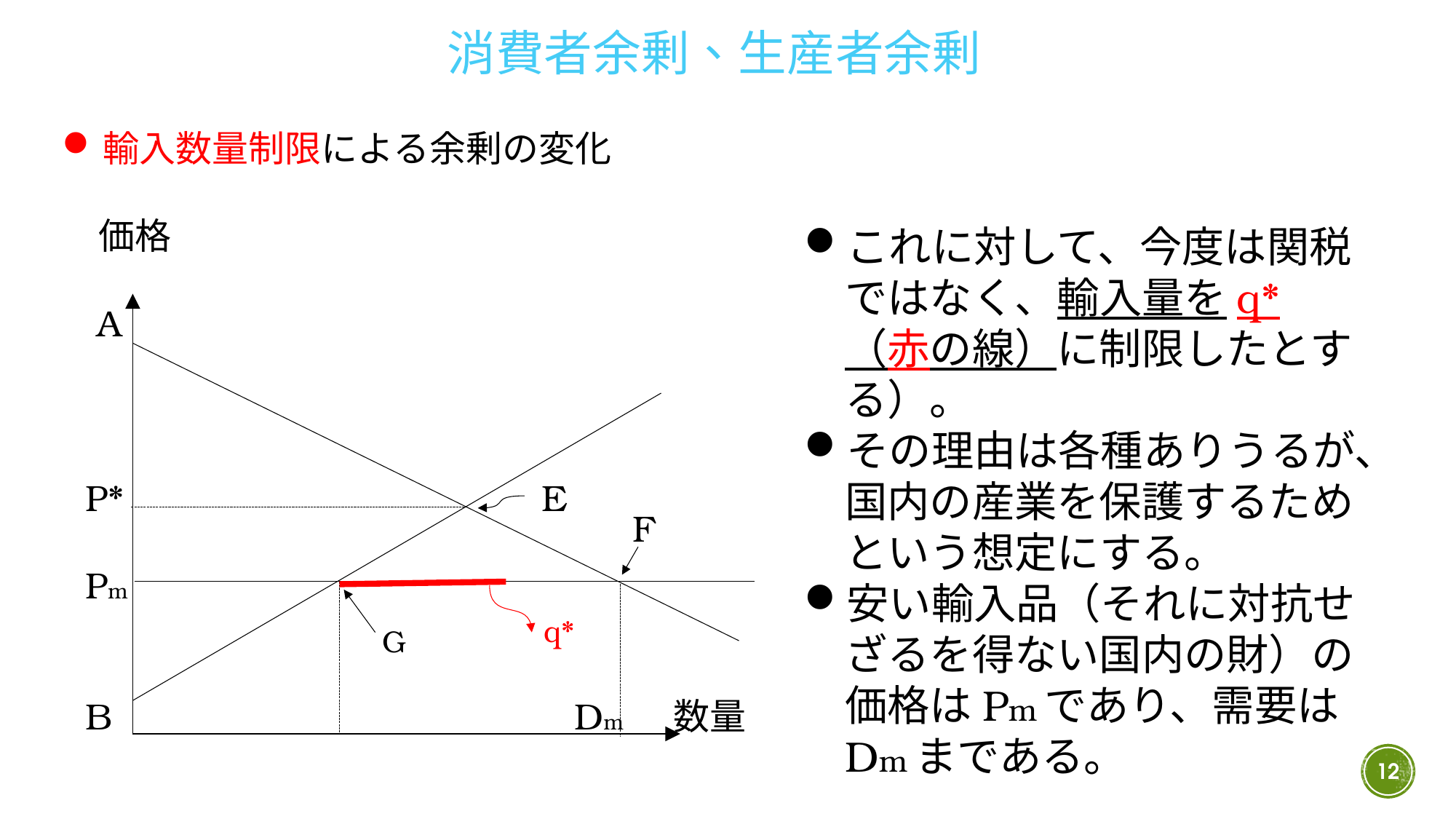

消費者余剰、生産者余剰
輸入数量制限による余剰の変化

　価格

   A

  P*　　　　　　　　　　　E

  Pm
　　　　　　　　　　　　　q*

  B　　　　　　　　　　　　 Dm　 数量
これに対して、今度は関税ではなく、輸入量をq*（赤の線）に制限したとする）。
その理由は各種ありうるが、国内の産業を保護するためという想定にする。
安い輸入品（それに対抗せざるを得ない国内の財）の価格はPmであり、需要はDmまである。
F
G
12